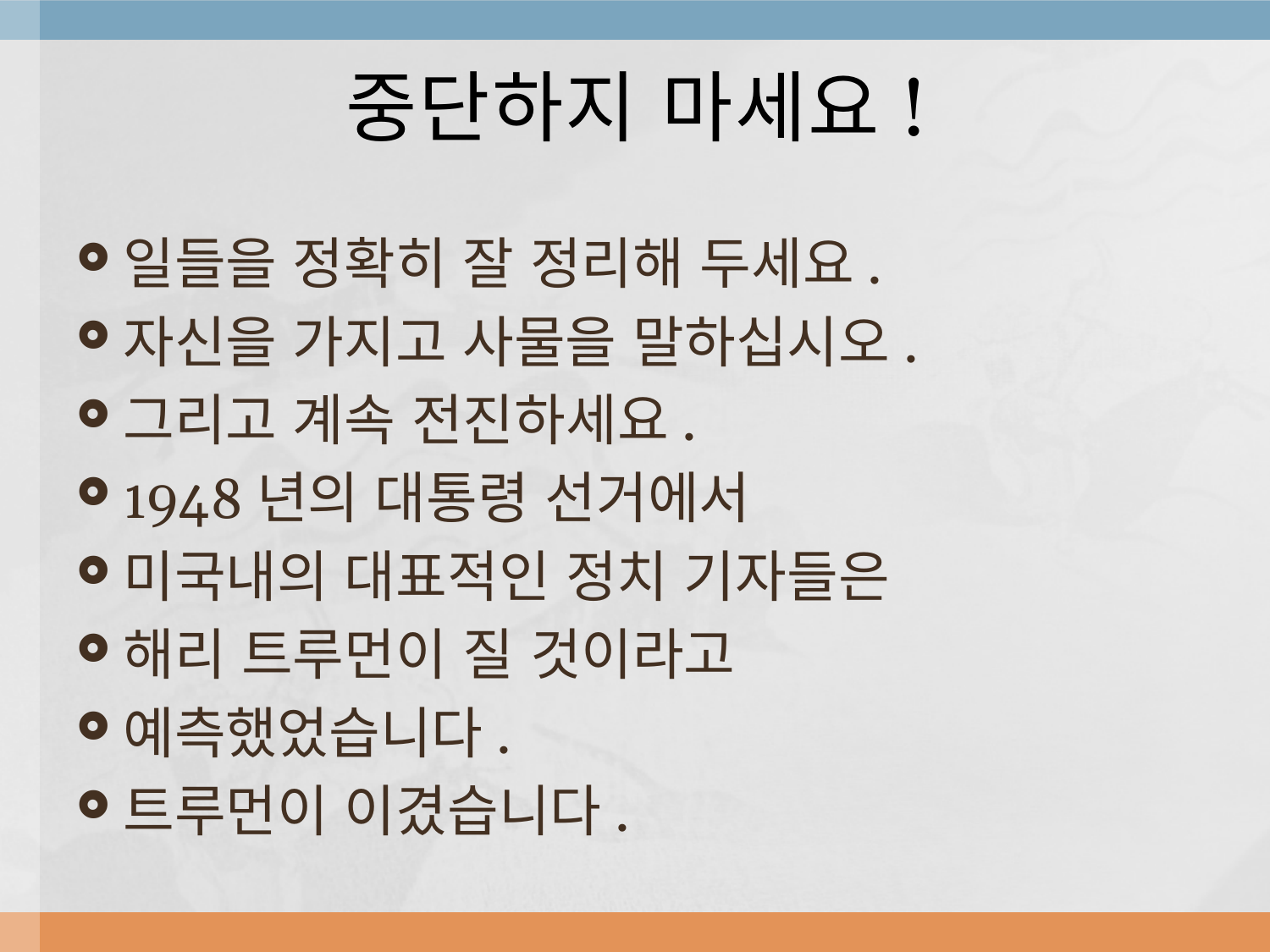

# 중단하지 마세요!
일들을 정확히 잘 정리해 두세요.
자신을 가지고 사물을 말하십시오.
그리고 계속 전진하세요.
1948년의 대통령 선거에서
미국내의 대표적인 정치 기자들은
해리 트루먼이 질 것이라고
예측했었습니다.
트루먼이 이겼습니다.